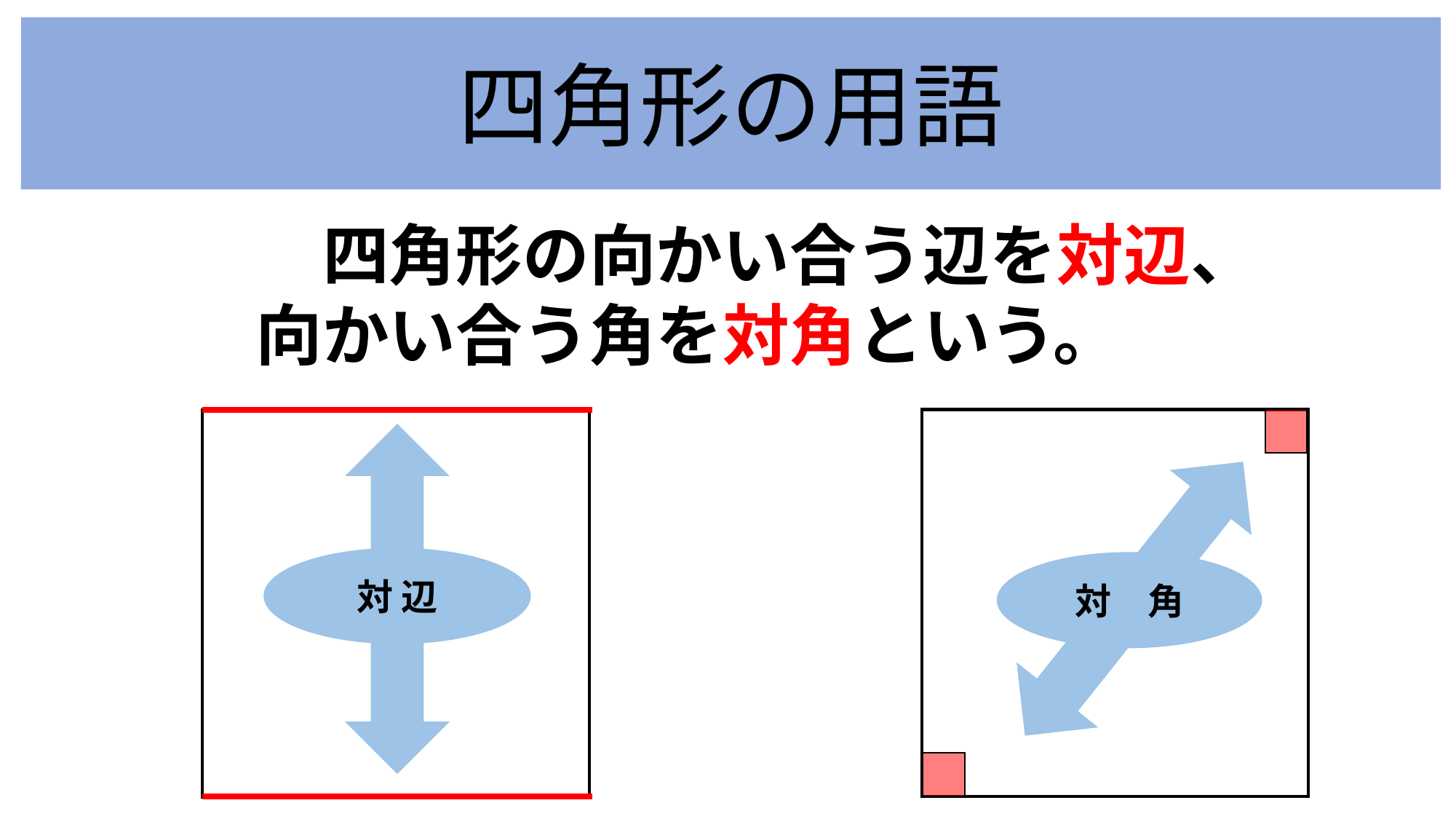

四角形の用語
　四角形の向かい合う辺を対辺、
向かい合う角を対角という。

対　角

対 辺